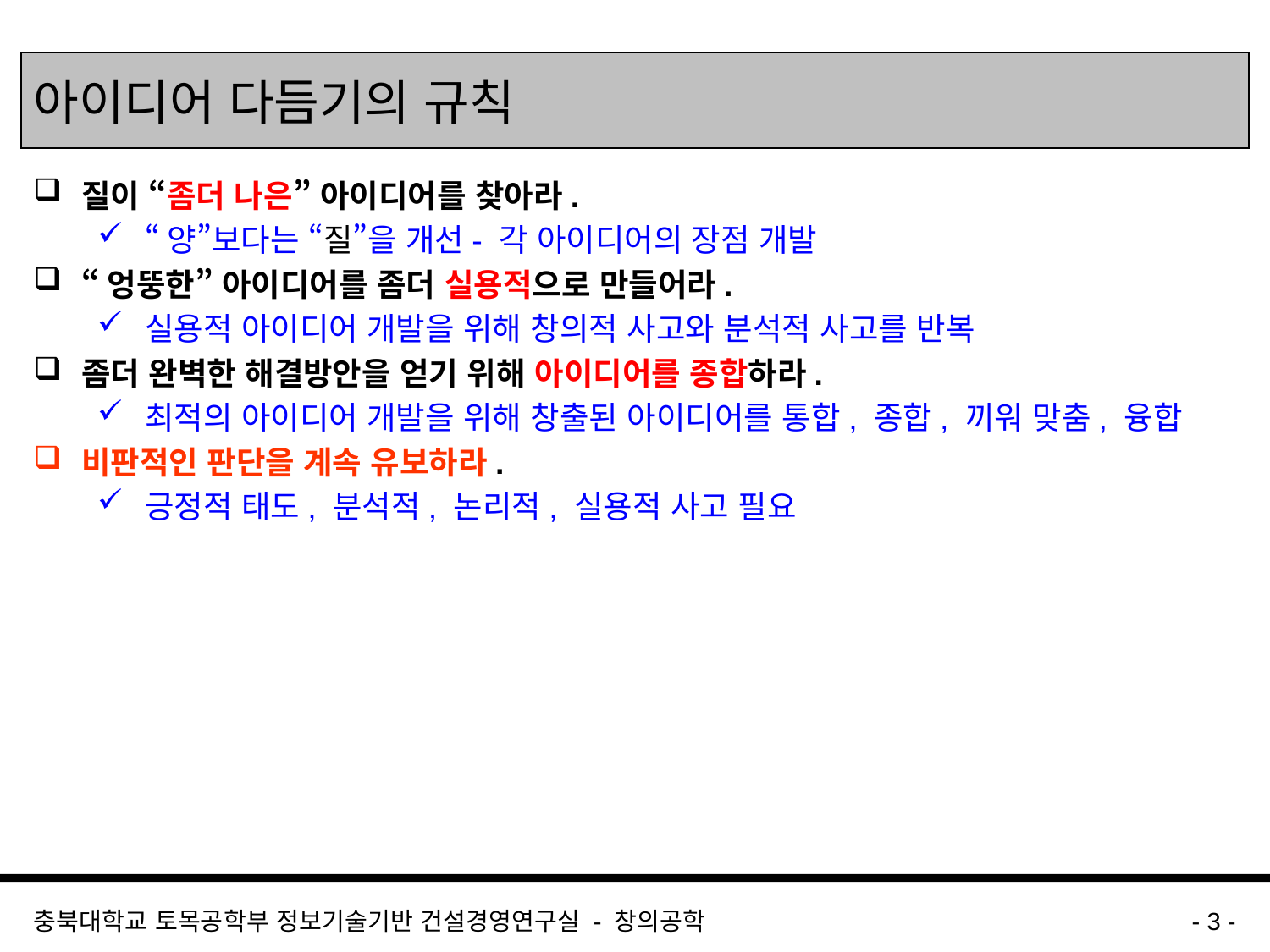

# 아이디어 다듬기의 규칙
질이 “좀더 나은” 아이디어를 찾아라.
“양”보다는 “질”을 개선- 각 아이디어의 장점 개발
“엉뚱한” 아이디어를 좀더 실용적으로 만들어라.
실용적 아이디어 개발을 위해 창의적 사고와 분석적 사고를 반복
좀더 완벽한 해결방안을 얻기 위해 아이디어를 종합하라.
최적의 아이디어 개발을 위해 창출된 아이디어를 통합, 종합, 끼워 맞춤, 융합
비판적인 판단을 계속 유보하라.
긍정적 태도, 분석적, 논리적, 실용적 사고 필요

충북대학교 토목공학부 정보기술기반 건설경영연구실 - 창의공학
- 3 -